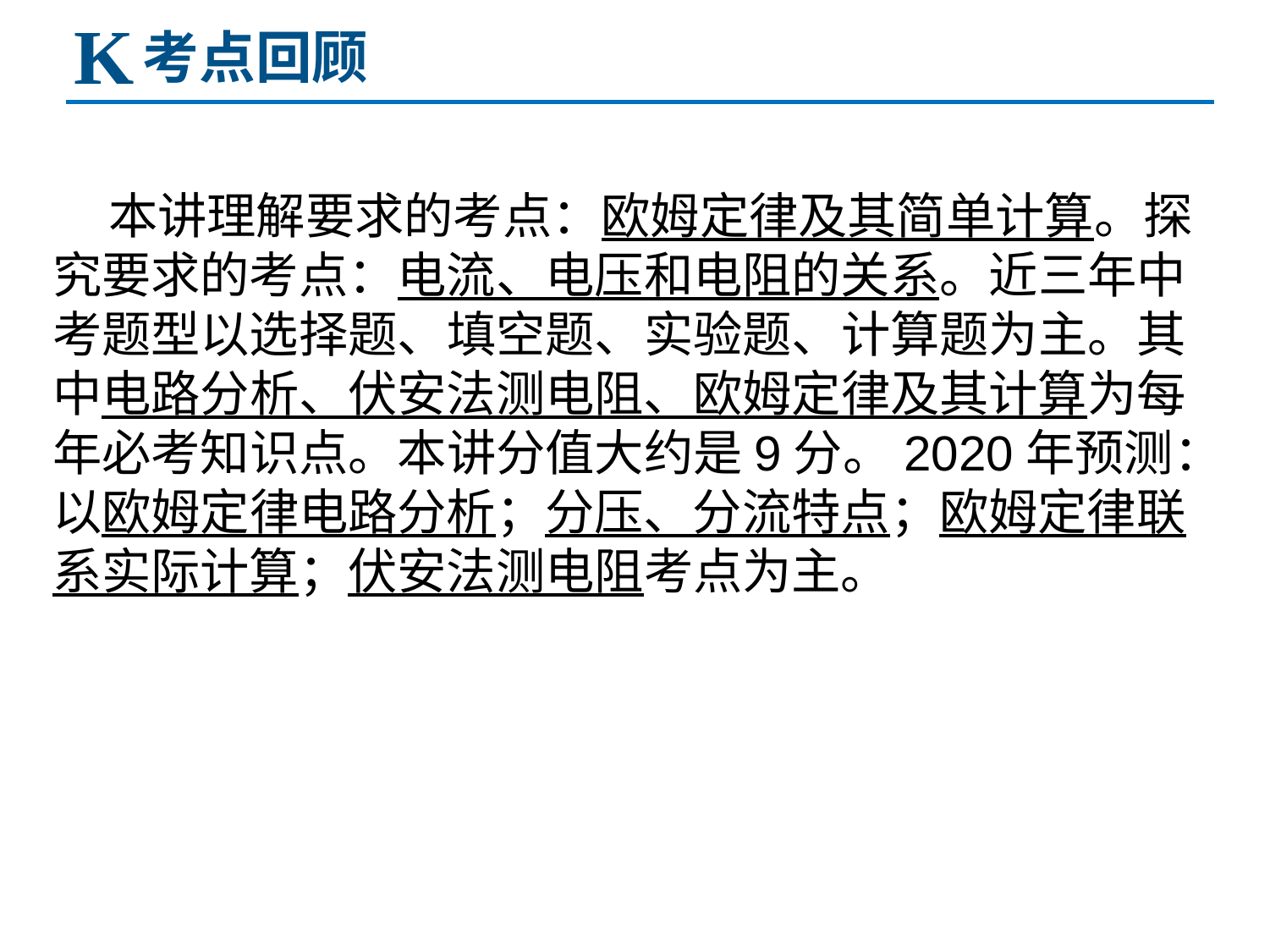

K
考点回顾
    本讲理解要求的考点：欧姆定律及其简单计算。探究要求的考点：电流、电压和电阻的关系。近三年中考题型以选择题、填空题、实验题、计算题为主。其中电路分析、伏安法测电阻、欧姆定律及其计算为每年必考知识点。本讲分值大约是9分。2020年预测：以欧姆定律电路分析；分压、分流特点；欧姆定律联系实际计算；伏安法测电阻考点为主。